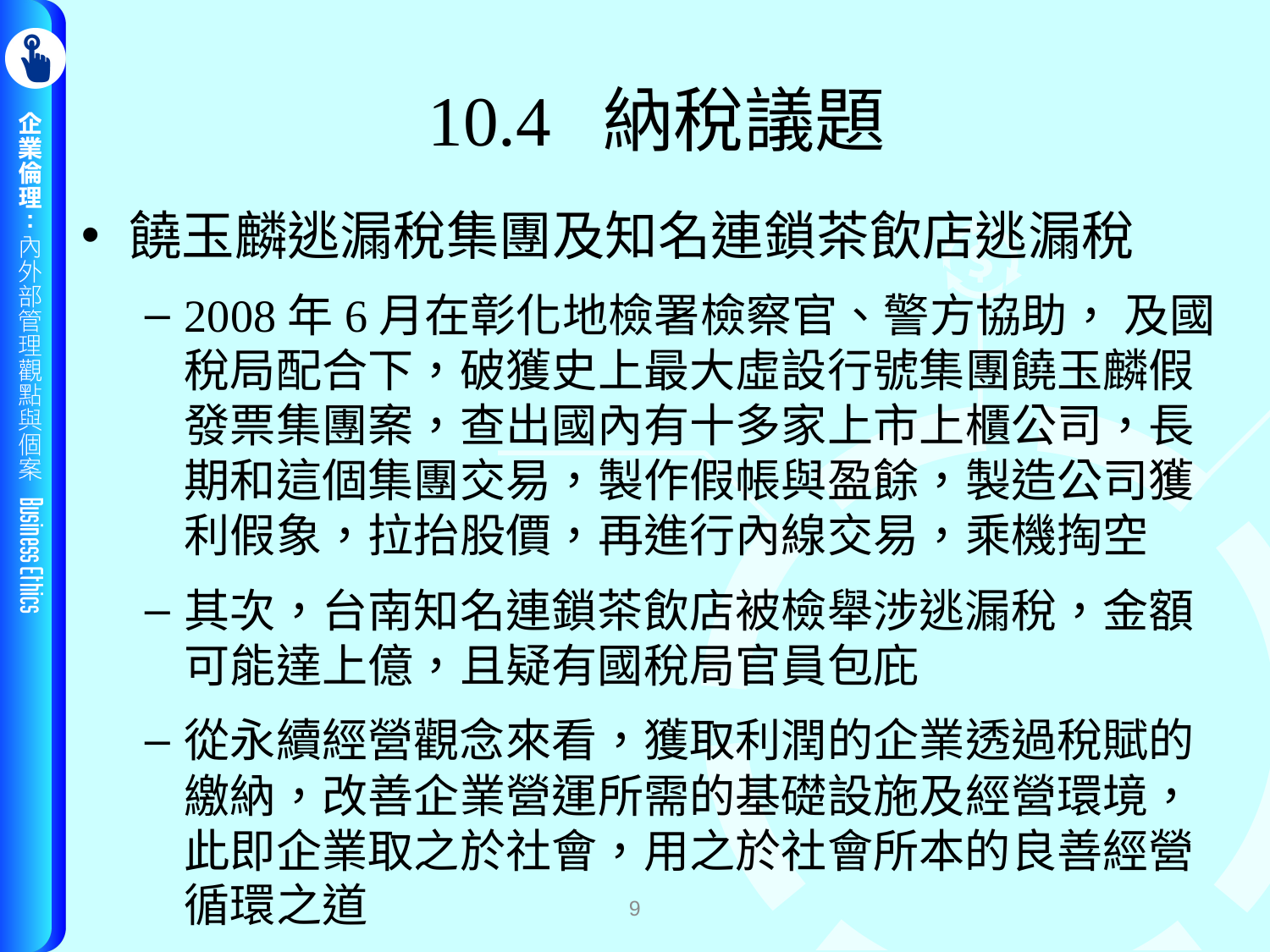

# 10.4  納稅議題
饒玉麟逃漏稅集團及知名連鎖茶飲店逃漏稅
2008年6月在彰化地檢署檢察官、警方協助， 及國稅局配合下，破獲史上最大虛設行號集團饒玉麟假發票集團案，查出國內有十多家上市上櫃公司，長期和這個集團交易，製作假帳與盈餘，製造公司獲利假象，拉抬股價，再進行內線交易，乘機掏空
其次，台南知名連鎖茶飲店被檢舉涉逃漏稅，金額可能達上億，且疑有國稅局官員包庇
從永續經營觀念來看，獲取利潤的企業透過稅賦的繳納，改善企業營運所需的基礎設施及經營環境，此即企業取之於社會，用之於社會所本的良善經營循環之道
9